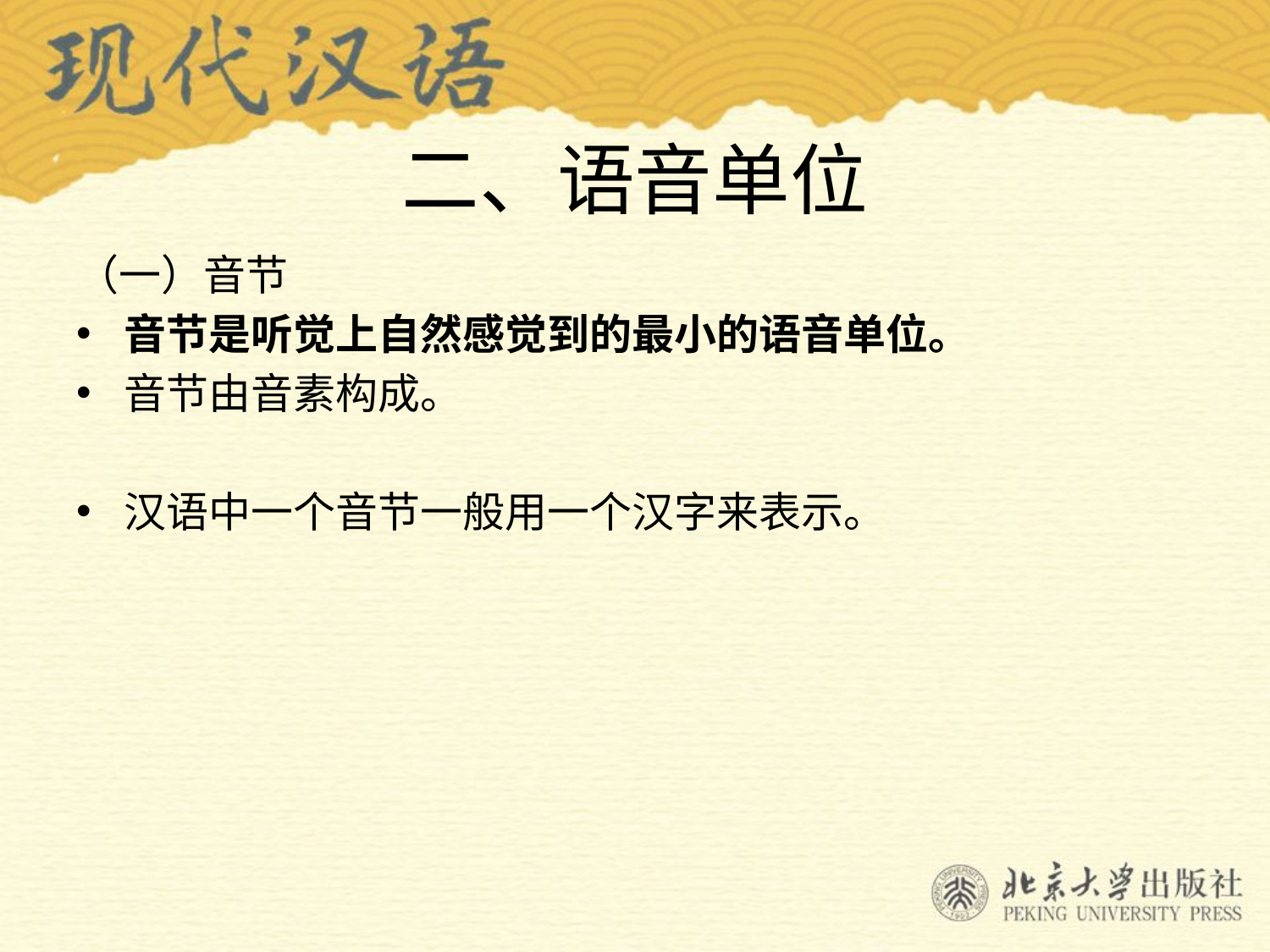

# 二、语音单位
（一）音节
音节是听觉上自然感觉到的最小的语音单位。
音节由音素构成。

汉语中一个音节一般用一个汉字来表示。